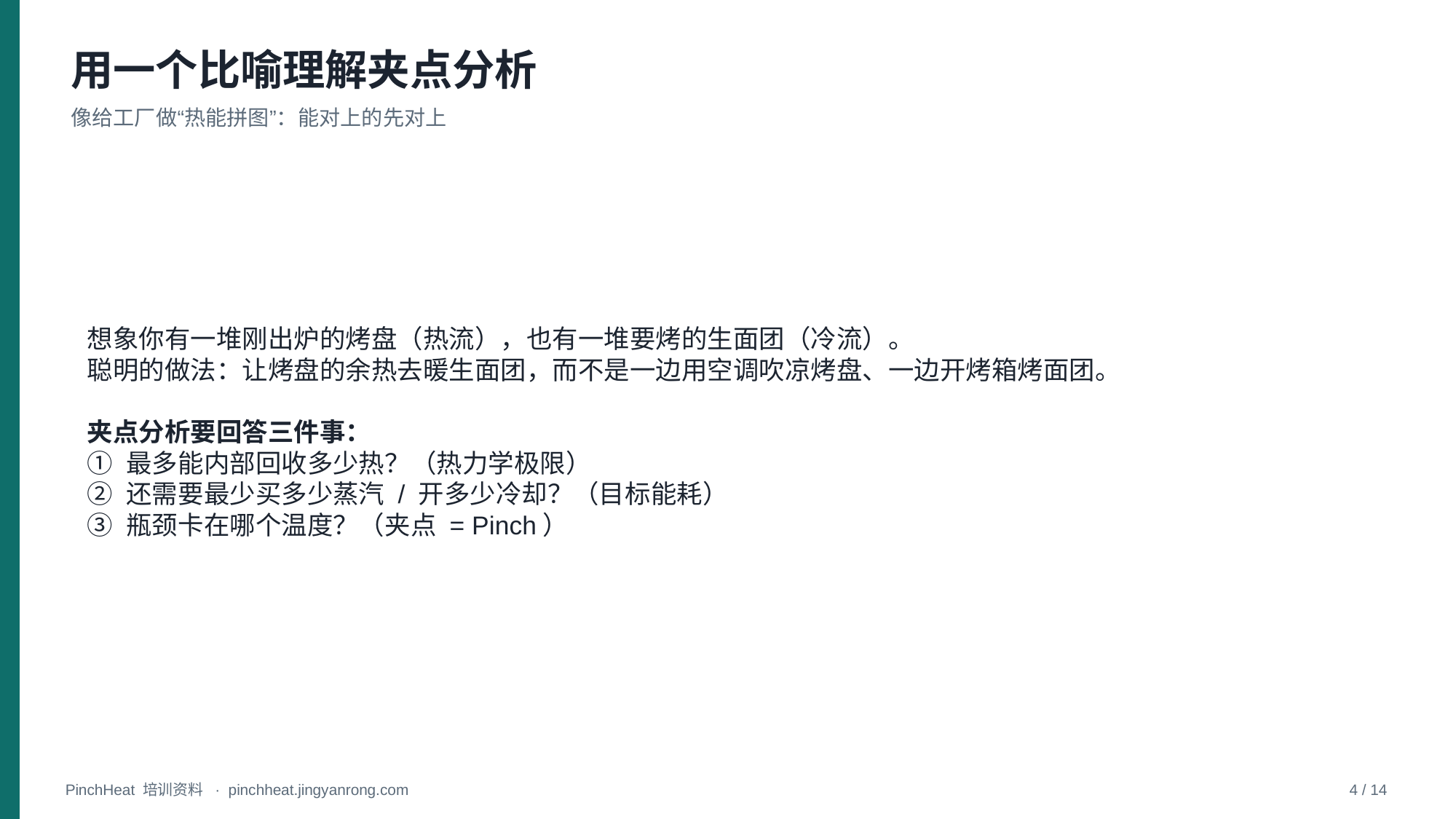

用一个比喻理解夹点分析
像给工厂做“热能拼图”：能对上的先对上
想象你有一堆刚出炉的烤盘（热流），也有一堆要烤的生面团（冷流）。
聪明的做法：让烤盘的余热去暖生面团，而不是一边用空调吹凉烤盘、一边开烤箱烤面团。

夹点分析要回答三件事：
① 最多能内部回收多少热？（热力学极限）
② 还需要最少买多少蒸汽 / 开多少冷却？（目标能耗）
③ 瓶颈卡在哪个温度？（夹点 = Pinch）
PinchHeat 培训资料  ·  pinchheat.jingyanrong.com
4 / 14